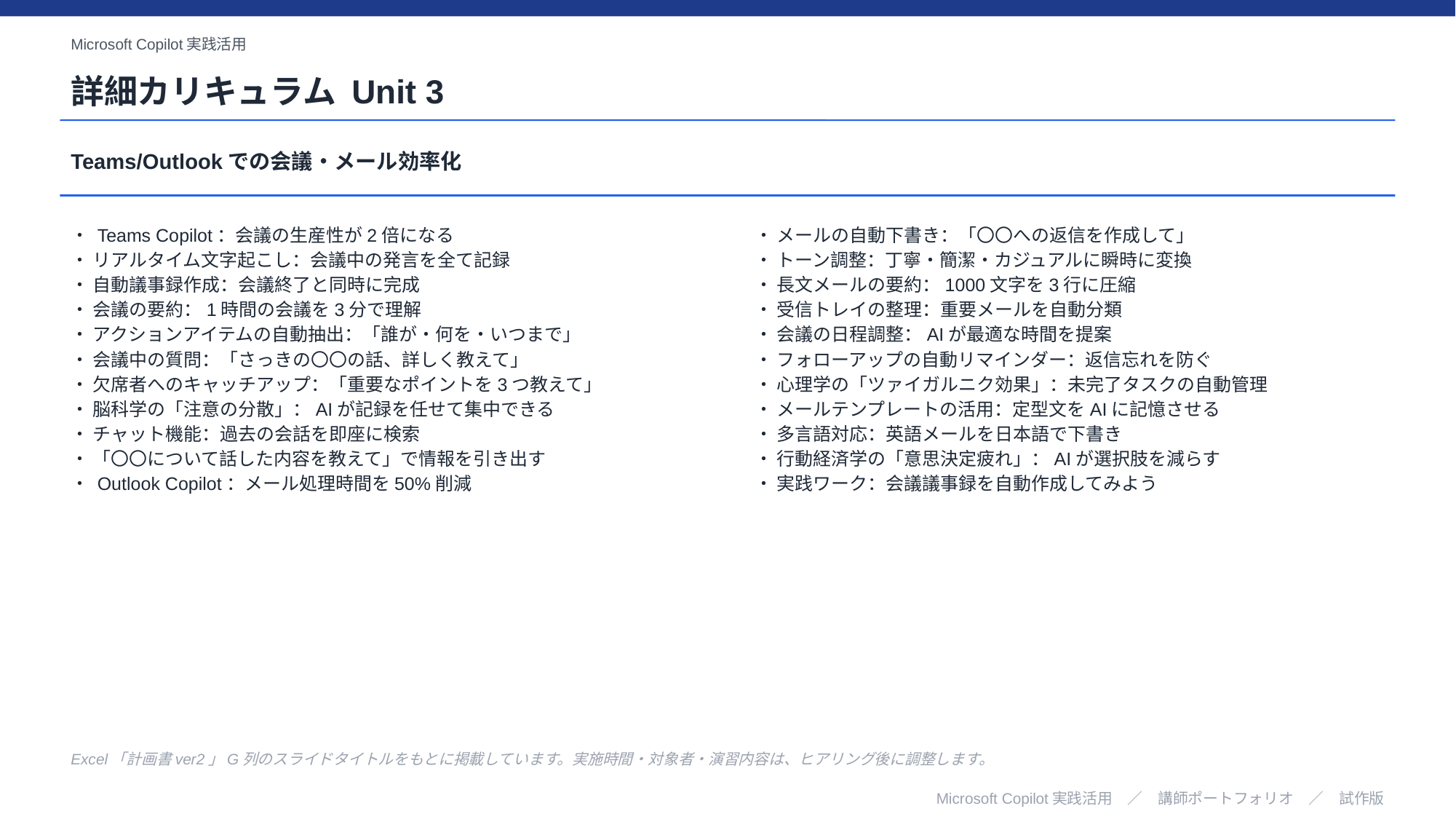

Microsoft Copilot実践活用
詳細カリキュラム Unit 3

Teams/Outlookでの会議・メール効率化

・ Teams Copilot：会議の生産性が2倍になる
・ リアルタイム文字起こし：会議中の発言を全て記録
・ 自動議事録作成：会議終了と同時に完成
・ 会議の要約：1時間の会議を3分で理解
・ アクションアイテムの自動抽出：「誰が・何を・いつまで」
・ 会議中の質問：「さっきの〇〇の話、詳しく教えて」
・ 欠席者へのキャッチアップ：「重要なポイントを3つ教えて」
・ 脳科学の「注意の分散」：AIが記録を任せて集中できる
・ チャット機能：過去の会話を即座に検索
・ 「〇〇について話した内容を教えて」で情報を引き出す
・ Outlook Copilot：メール処理時間を50%削減
・ メールの自動下書き：「〇〇への返信を作成して」
・ トーン調整：丁寧・簡潔・カジュアルに瞬時に変換
・ 長文メールの要約：1000文字を3行に圧縮
・ 受信トレイの整理：重要メールを自動分類
・ 会議の日程調整：AIが最適な時間を提案
・ フォローアップの自動リマインダー：返信忘れを防ぐ
・ 心理学の「ツァイガルニク効果」：未完了タスクの自動管理
・ メールテンプレートの活用：定型文をAIに記憶させる
・ 多言語対応：英語メールを日本語で下書き
・ 行動経済学の「意思決定疲れ」：AIが選択肢を減らす
・ 実践ワーク：会議議事録を自動作成してみよう
Excel「計画書ver2」G列のスライドタイトルをもとに掲載しています。実施時間・対象者・演習内容は、ヒアリング後に調整します。
Microsoft Copilot実践活用　／　講師ポートフォリオ　／　試作版